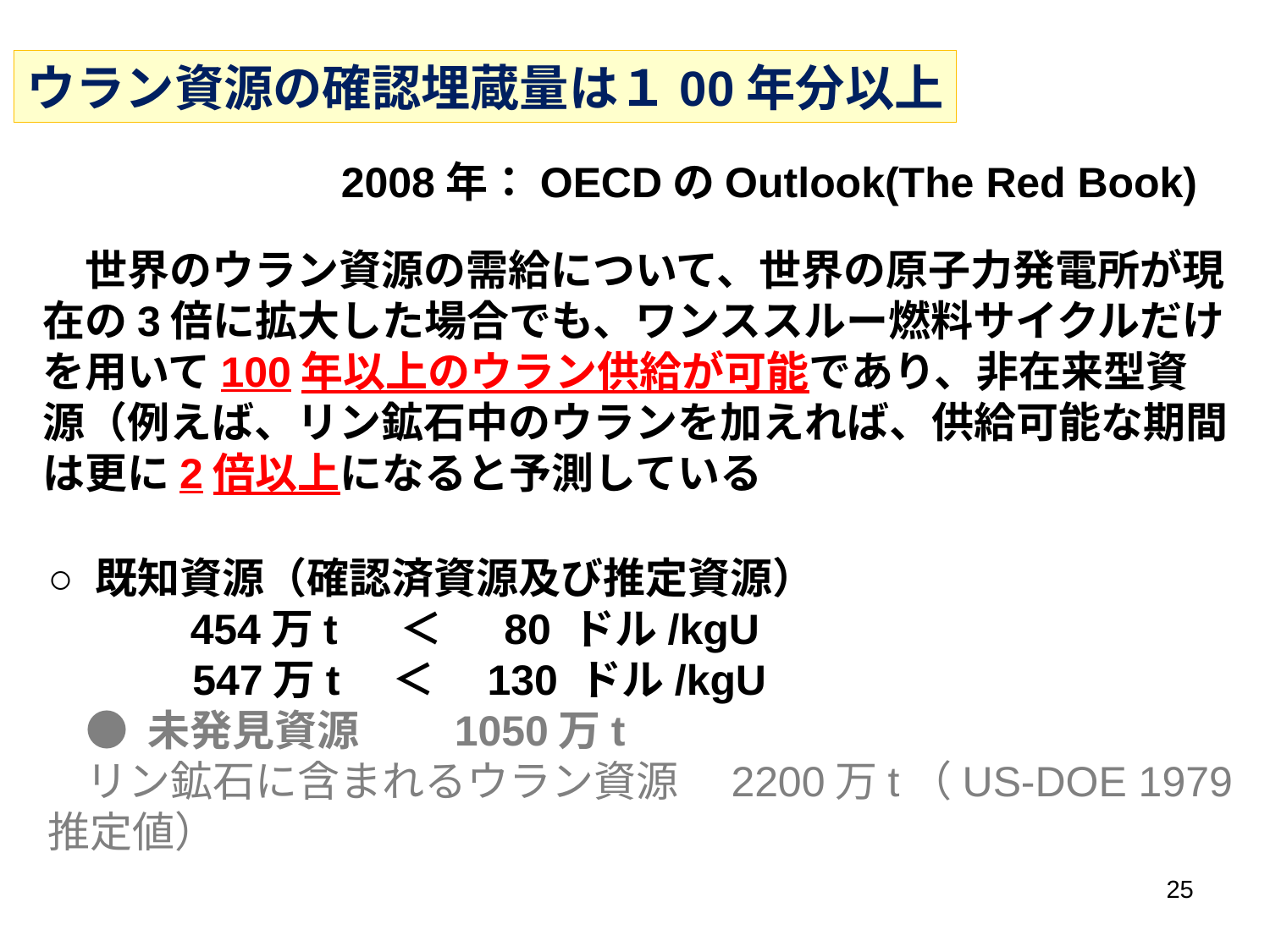

ウラン資源の確認埋蔵量は１00年分以上
2008年：OECDのOutlook(The Red Book)
　世界のウラン資源の需給について、世界の原子力発電所が現在の3倍に拡大した場合でも、ワンススルー燃料サイクルだけを用いて100年以上のウラン供給が可能であり、非在来型資源（例えば、リン鉱石中のウランを加えれば、供給可能な期間は更に2倍以上になると予測している
既知資源（確認済資源及び推定資源）
　　 454万t　 ＜　 80 ドル/kgU
         547万t　＜　130 ドル/kgU
● 未発見資源　　1050万t
リン鉱石に含まれるウラン資源　2200万t（US-DOE 1979推定値）

25